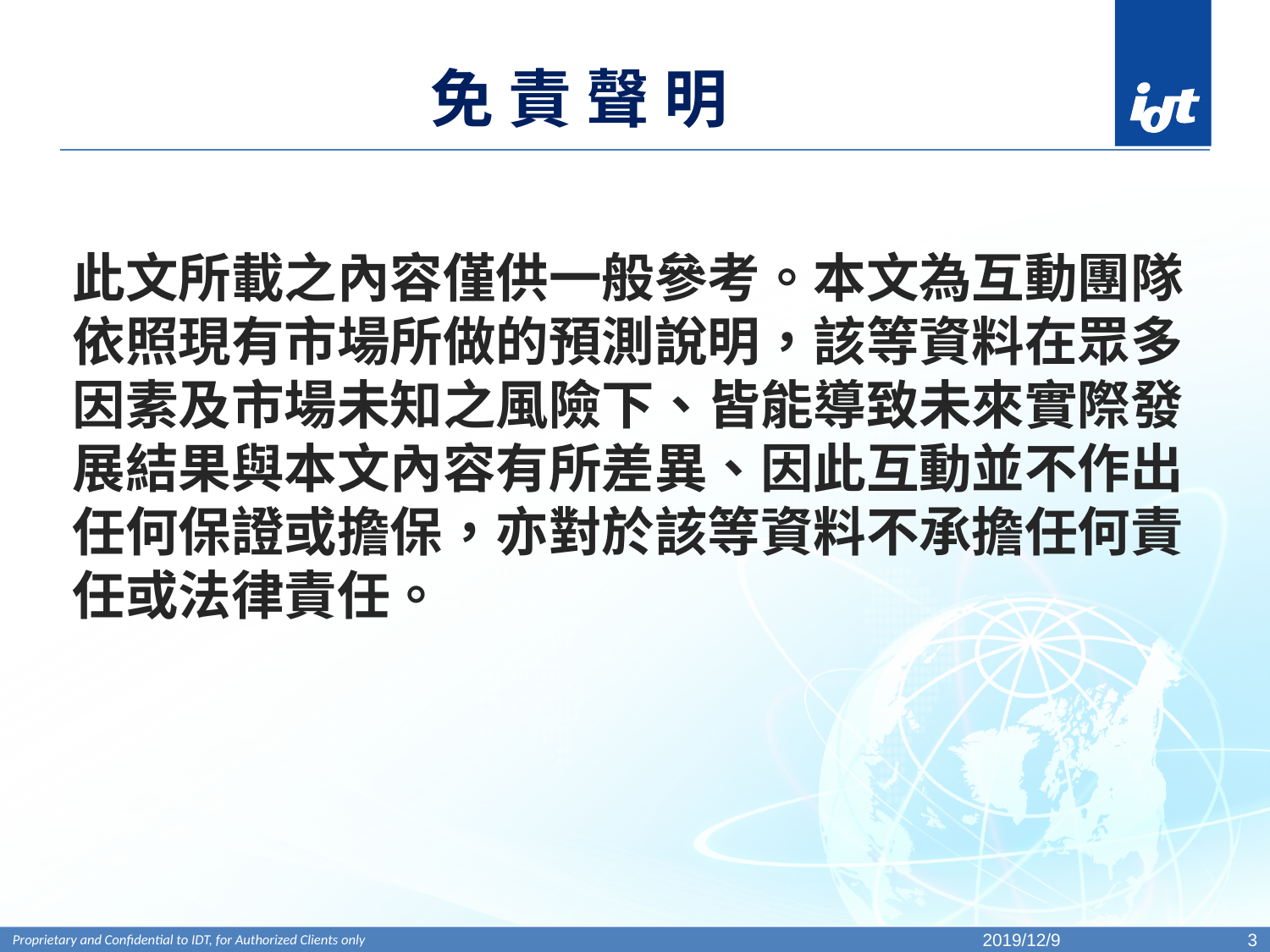

# 免 責 聲 明

此文所載之內容僅供一般參考。本文為互動團隊依照現有市場所做的預測說明，該等資料在眾多因素及市場未知之風險下、皆能導致未來實際發展結果與本文內容有所差異、因此互動並不作出任何保證或擔保，亦對於該等資料不承擔任何責任或法律責任。
2019/12/9
3